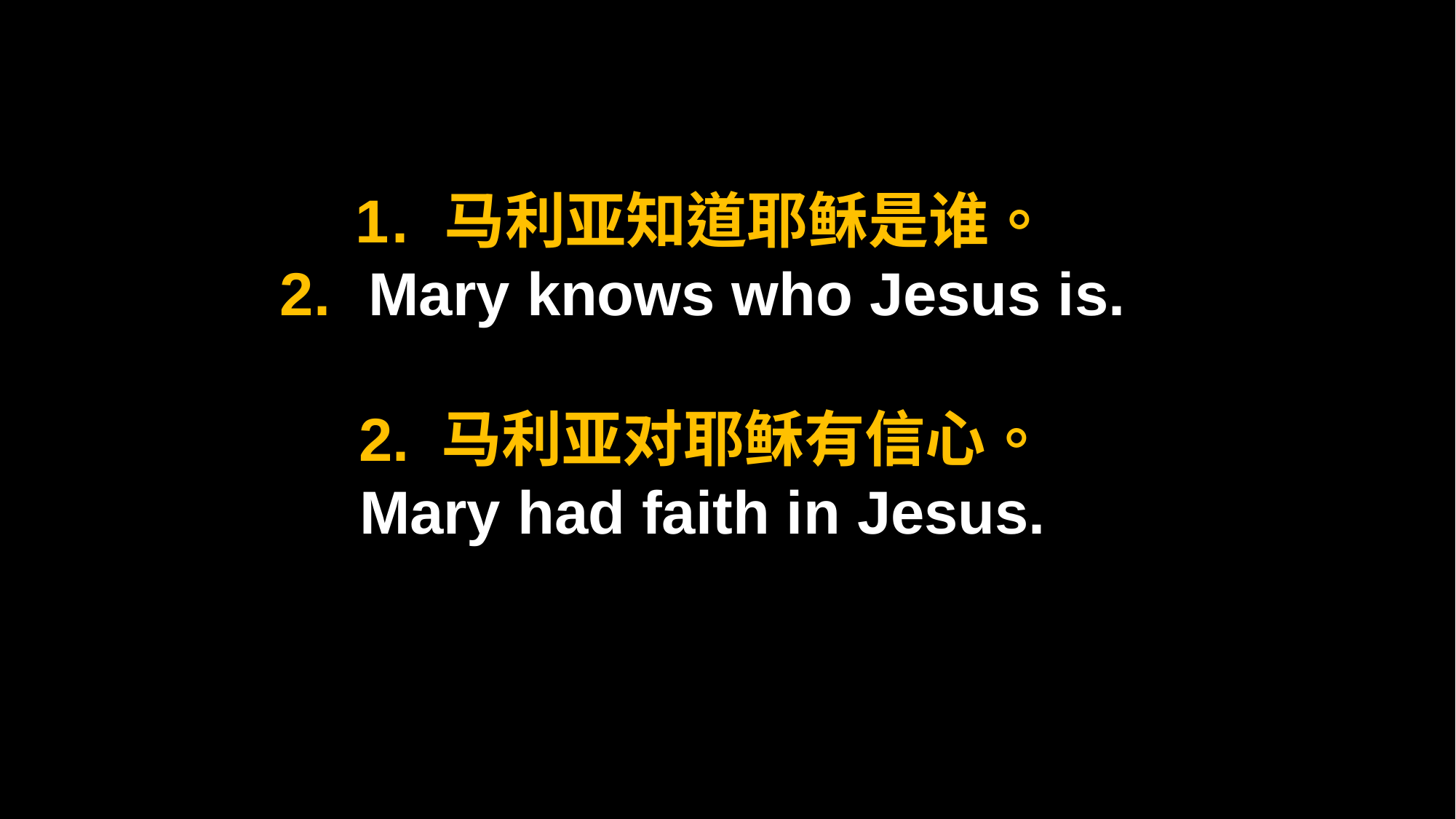

马利亚知道耶稣是谁。
Mary knows who Jesus is.

2. 马利亚对耶稣有信心。
Mary had faith in Jesus.